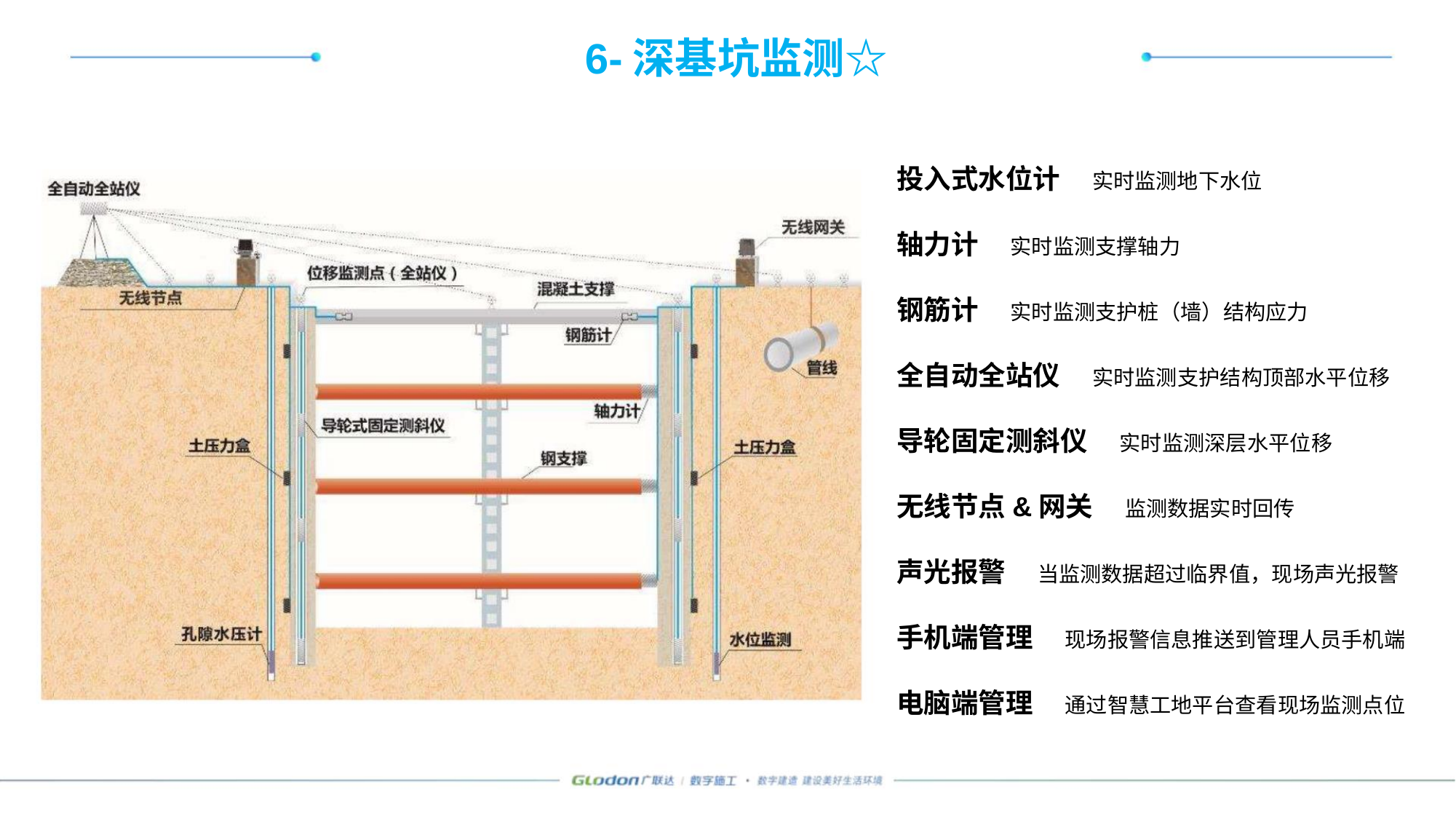

6-深基坑监测☆
投入式水位计 实时监测地下水位
轴力计 实时监测支撑轴力
钢筋计 实时监测支护桩（墙）结构应力
全自动全站仪 实时监测支护结构顶部水平位移
导轮固定测斜仪 实时监测深层水平位移
无线节点&网关 监测数据实时回传
声光报警 当监测数据超过临界值，现场声光报警
手机端管理 现场报警信息推送到管理人员手机端
电脑端管理 通过智慧工地平台查看现场监测点位